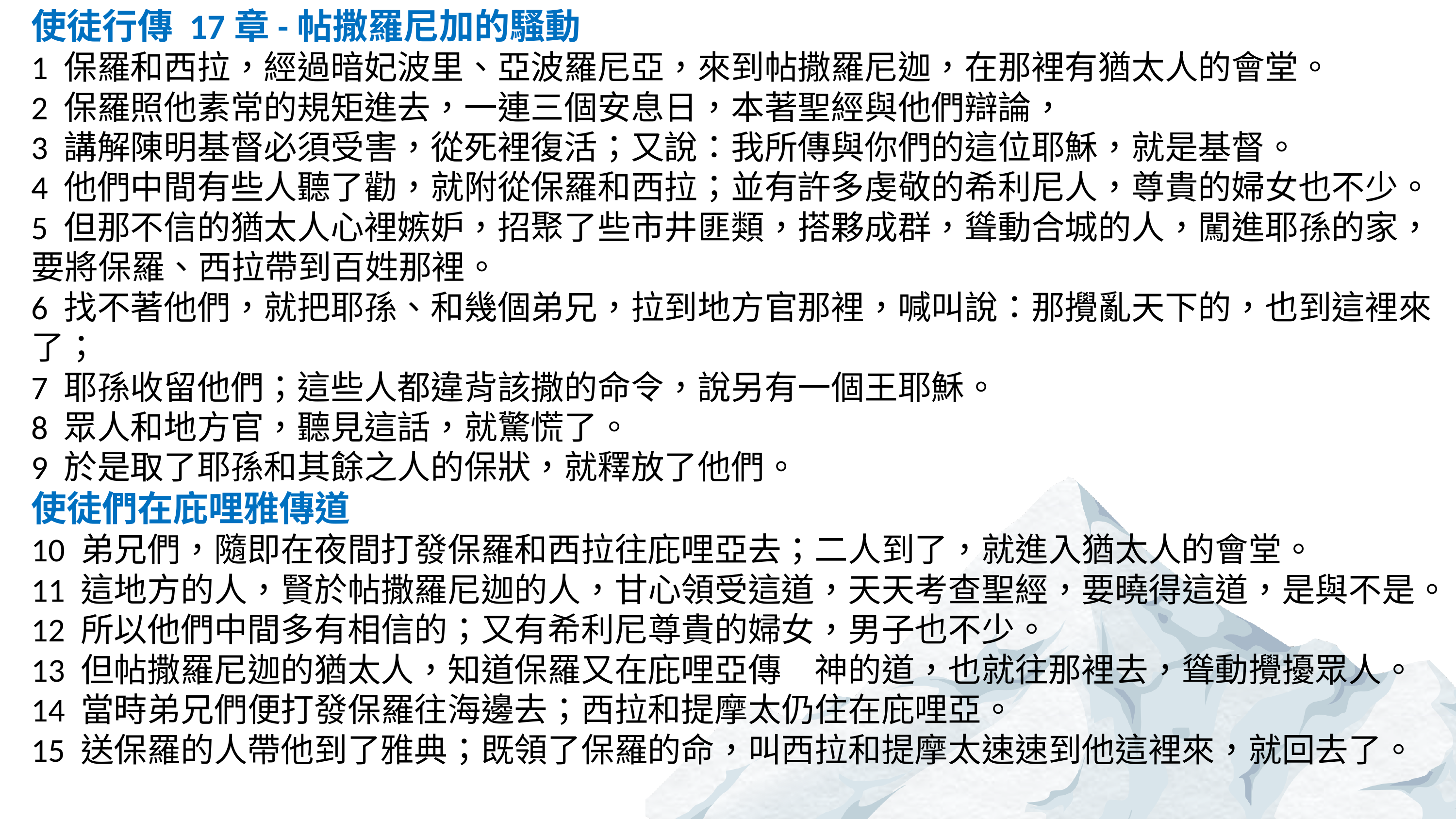

使徒行傳 17章-帖撒羅尼加的騷動
1 保羅和西拉，經過暗妃波里、亞波羅尼亞，來到帖撒羅尼迦，在那裡有猶太人的會堂。
2 保羅照他素常的規矩進去，一連三個安息日，本著聖經與他們辯論，
3 講解陳明基督必須受害，從死裡復活；又說：我所傳與你們的這位耶穌，就是基督。
4 他們中間有些人聽了勸，就附從保羅和西拉；並有許多虔敬的希利尼人，尊貴的婦女也不少。
5 但那不信的猶太人心裡嫉妒，招聚了些市井匪類，搭夥成群，聳動合城的人，闖進耶孫的家，要將保羅、西拉帶到百姓那裡。
6 找不著他們，就把耶孫、和幾個弟兄，拉到地方官那裡，喊叫說：那攪亂天下的，也到這裡來了；
7 耶孫收留他們；這些人都違背該撒的命令，說另有一個王耶穌。
8 眾人和地方官，聽見這話，就驚慌了。
9 於是取了耶孫和其餘之人的保狀，就釋放了他們。
使徒們在庇哩雅傳道
10 弟兄們，隨即在夜間打發保羅和西拉往庇哩亞去；二人到了，就進入猶太人的會堂。
11 這地方的人，賢於帖撒羅尼迦的人，甘心領受這道，天天考查聖經，要曉得這道，是與不是。
12 所以他們中間多有相信的；又有希利尼尊貴的婦女，男子也不少。
13 但帖撒羅尼迦的猶太人，知道保羅又在庇哩亞傳　神的道，也就往那裡去，聳動攪擾眾人。
14 當時弟兄們便打發保羅往海邊去；西拉和提摩太仍住在庇哩亞。
15 送保羅的人帶他到了雅典；既領了保羅的命，叫西拉和提摩太速速到他這裡來，就回去了。